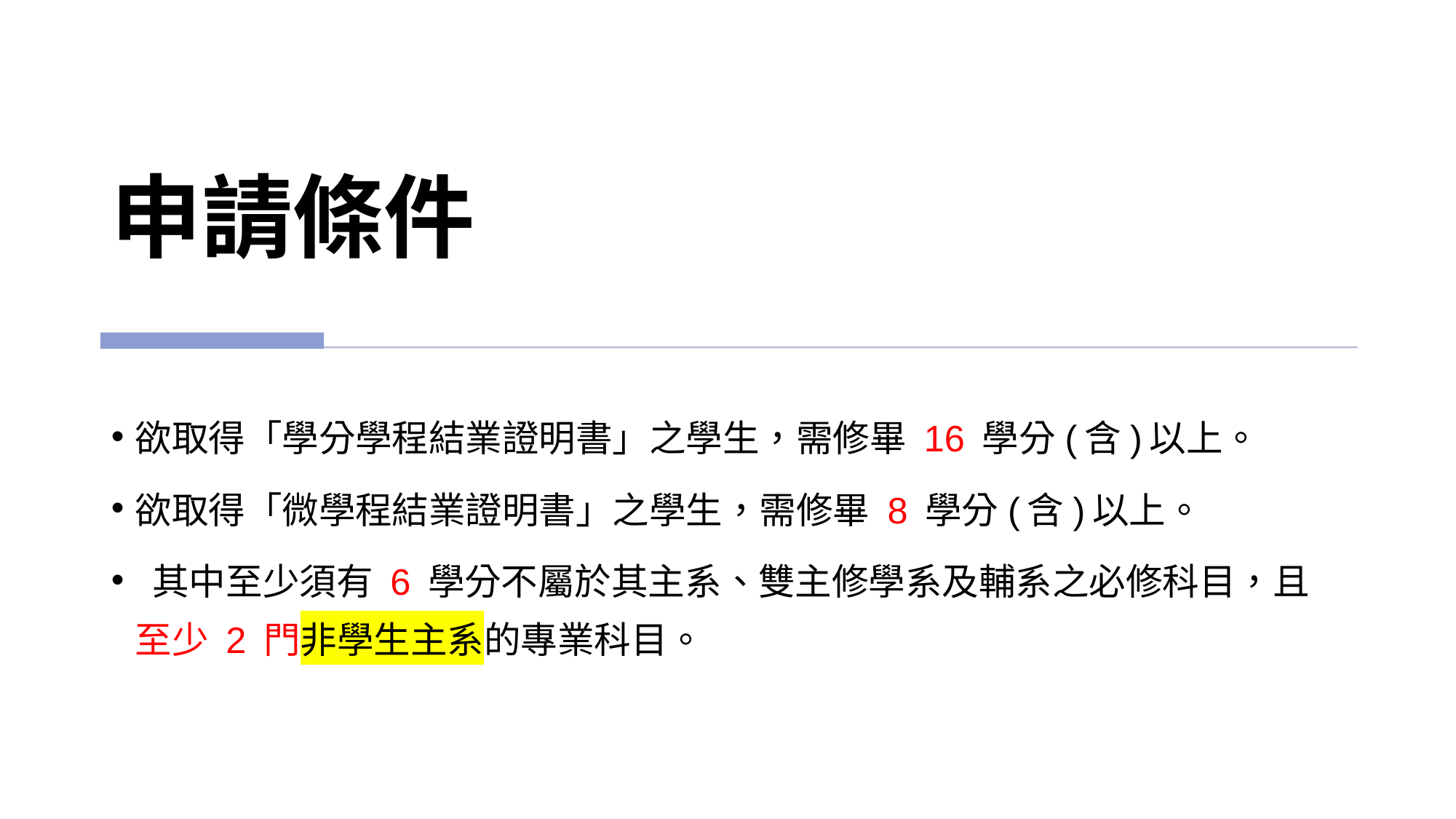

# 申請條件

欲取得「學分學程結業證明書」之學生，需修畢 16 學分(含)以上。
欲取得「微學程結業證明書」之學生，需修畢 8 學分(含)以上。
 其中至少須有 6 學分不屬於其主系、雙主修學系及輔系之必修科目，且至少 2 門非學生主系的專業科目。